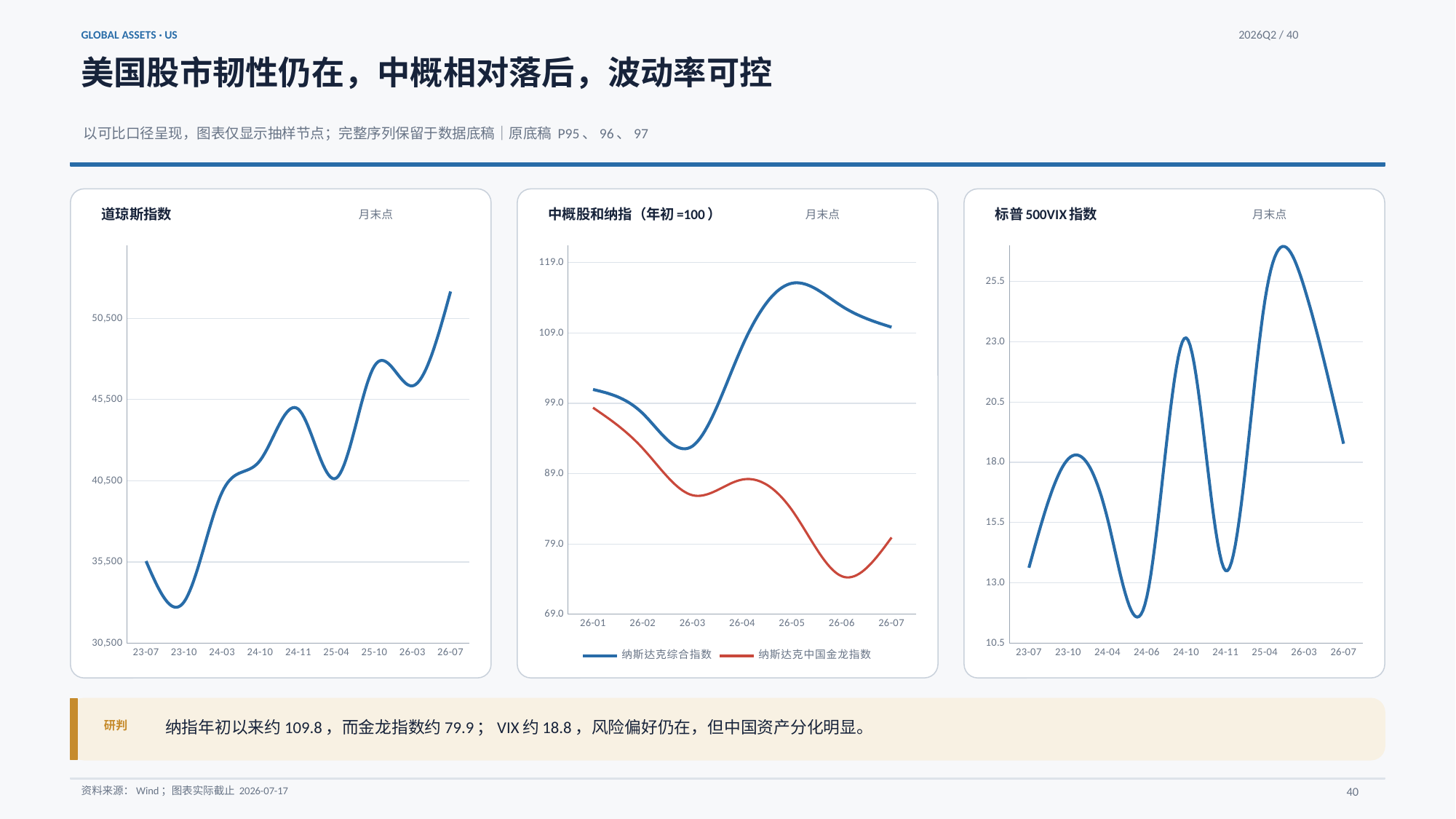

GLOBAL ASSETS · US
2026Q2 / 40
美国股市韧性仍在，中概相对落后，波动率可控
以可比口径呈现，图表仅显示抽样节点；完整序列保留于数据底稿｜原底稿 P95、96、97

道琼斯指数
中概股和纳指（年初=100）
标普500VIX指数
月末点
月末点
月末点

### Chart

| Category |  |
|---|---|
| 23-07 | 35559.53 |
| 23-10 | 33052.87 |
| 24-03 | 39807.37 |
| 24-10 | 41763.46 |
| 24-11 | 44910.65 |
| 25-04 | 40669.36 |
| 25-10 | 47562.87 |
| 26-03 | 46341.51 |
| 26-07 | 52146.42 |

### Chart

| Category |  |  |
|---|---|---|
| 26-01 | 100.97 | 98.38 |
| 26-02 | 97.56 | 92.59 |
| 26-03 | 92.92 | 85.92 |
| 26-04 | 107.13 | 88.15 |
| 26-05 | 116.08 | 83.8 |
| 26-06 | 112.82 | 74.4 |
| 26-07 | 109.83 | 79.91 |

### Chart

| Category |  |
|---|---|
| 23-07 | 13.63 |
| 23-10 | 18.14 |
| 24-04 | 15.65 |
| 24-06 | 12.44 |
| 24-10 | 23.16 |
| 24-11 | 13.51 |
| 25-04 | 24.7 |
| 26-03 | 25.25 |
| 26-07 | 18.77 |

纳指年初以来约109.8，而金龙指数约79.9；VIX约18.8，风险偏好仍在，但中国资产分化明显。
研判

资料来源：Wind；图表实际截止 2026-07-17
40